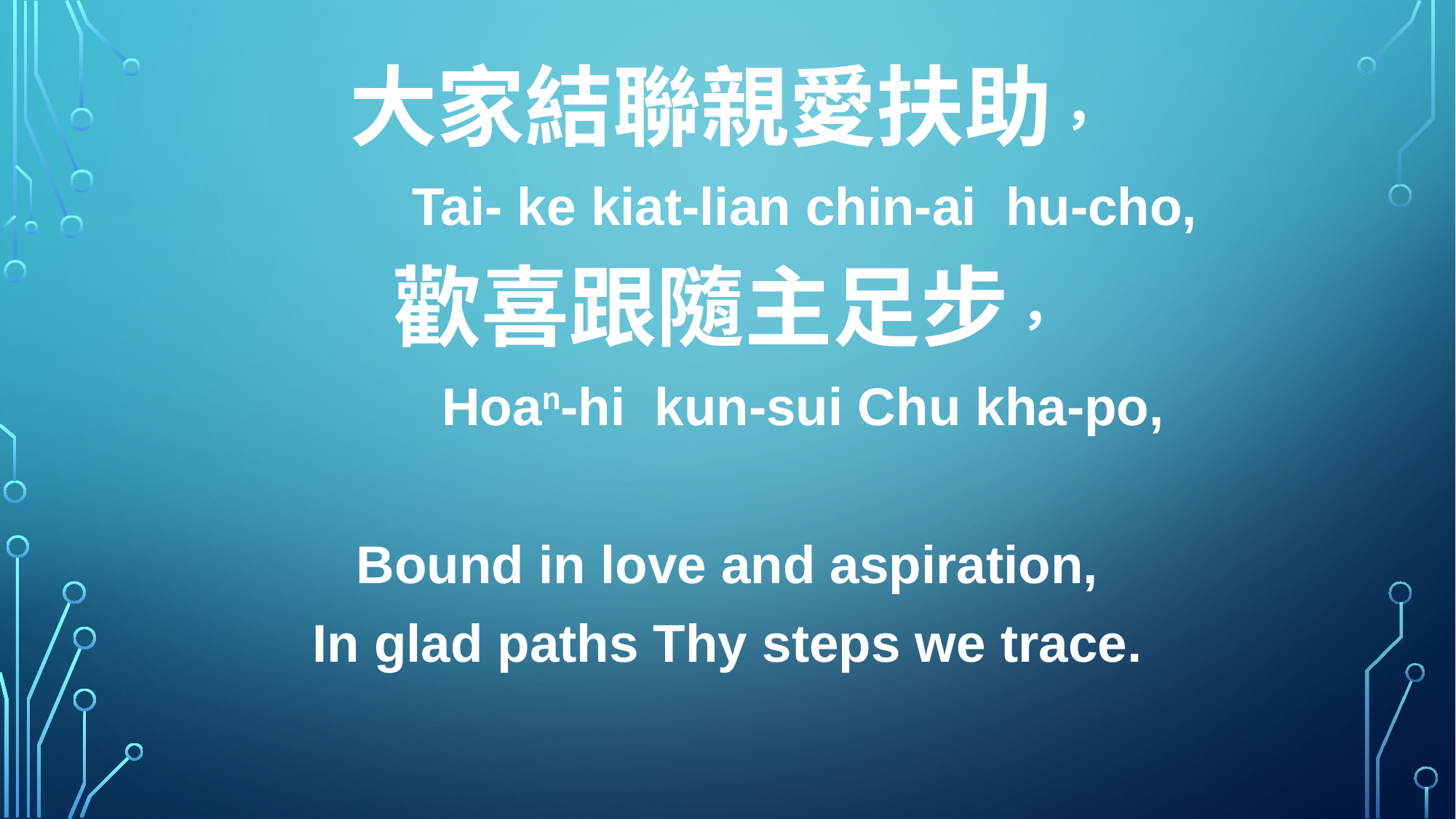

大家結聯親愛扶助，
                Tai- ke kiat-lian chin-ai  hu-cho,
歡喜跟隨主足步，
                  Hoan-hi  kun-sui Chu kha-po,

Bound in love and aspiration,
In glad paths Thy steps we trace.